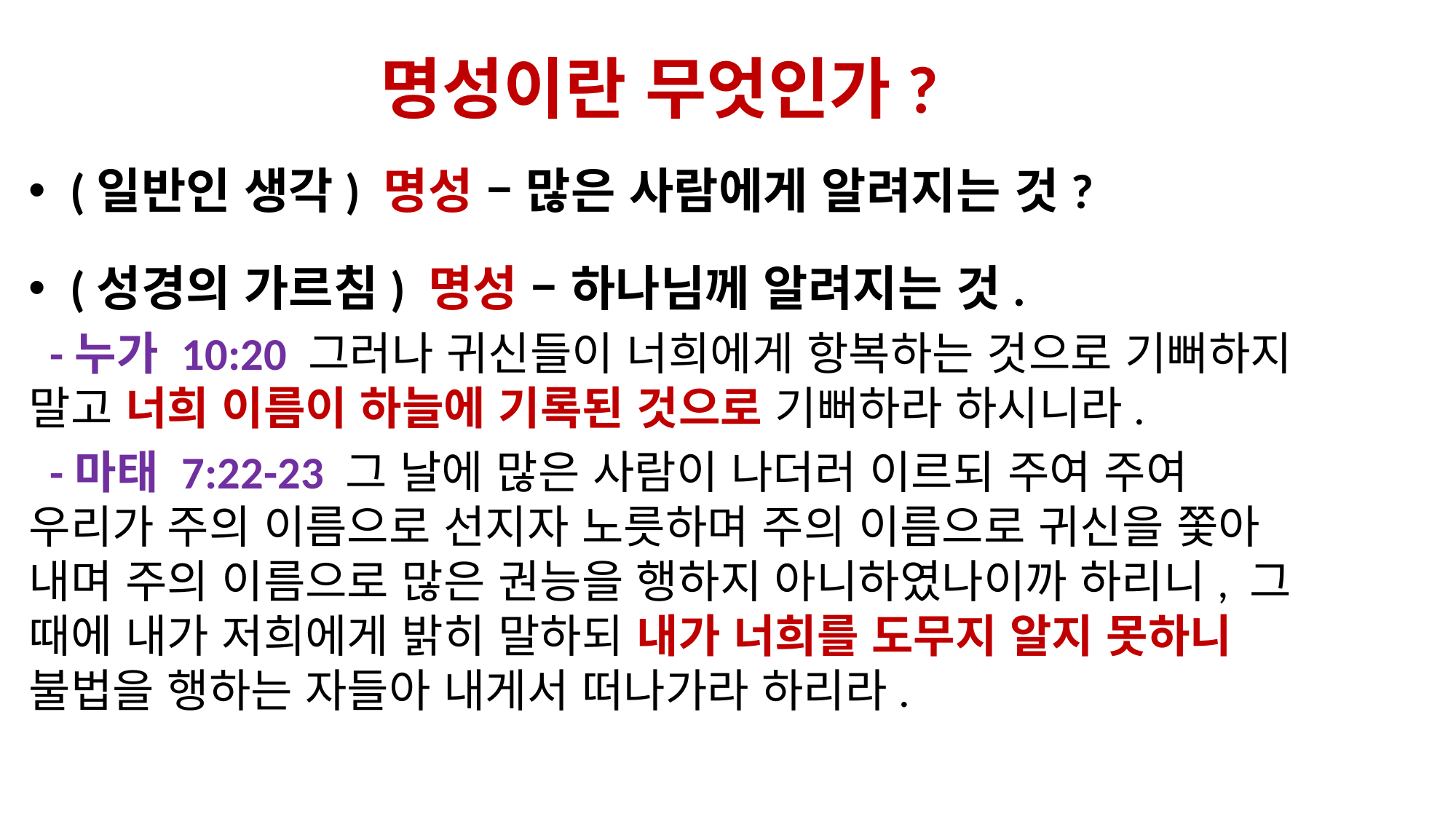

# 명성이란 무엇인가?
(일반인 생각) 명성 – 많은 사람에게 알려지는 것?

(성경의 가르침) 명성 – 하나님께 알려지는 것.
  -누가 10:20 그러나 귀신들이 너희에게 항복하는 것으로 기뻐하지 말고 너희 이름이 하늘에 기록된 것으로 기뻐하라 하시니라.
  -마태 7:22-23 그 날에 많은 사람이 나더러 이르되 주여 주여 우리가 주의 이름으로 선지자 노릇하며 주의 이름으로 귀신을 쫓아 내며 주의 이름으로 많은 권능을 행하지 아니하였나이까 하리니, 그 때에 내가 저희에게 밝히 말하되 내가 너희를 도무지 알지 못하니 불법을 행하는 자들아 내게서 떠나가라 하리라.